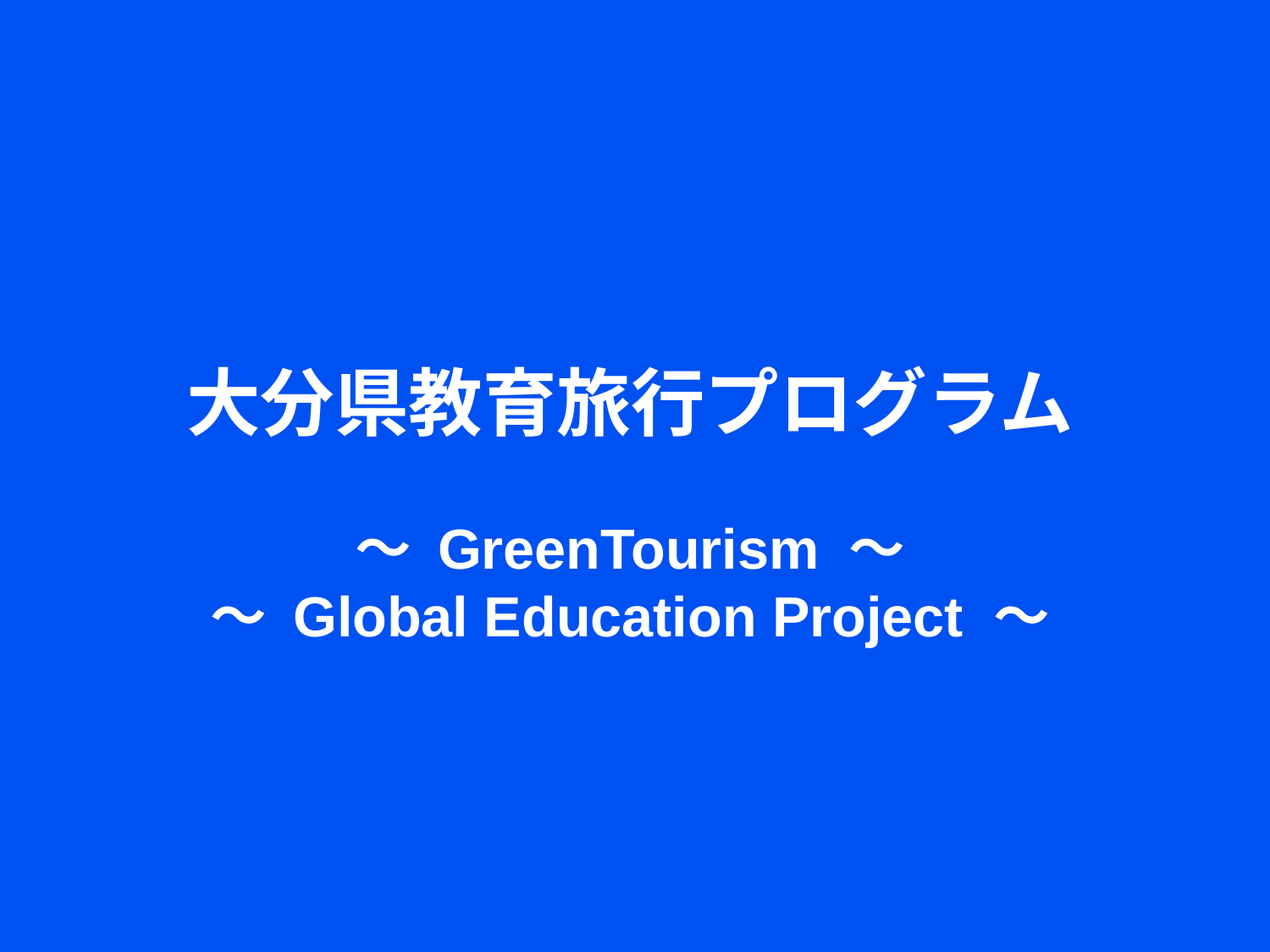

大分県教育旅行プログラム

～ GreenTourism ～
～ Global Education Project ～